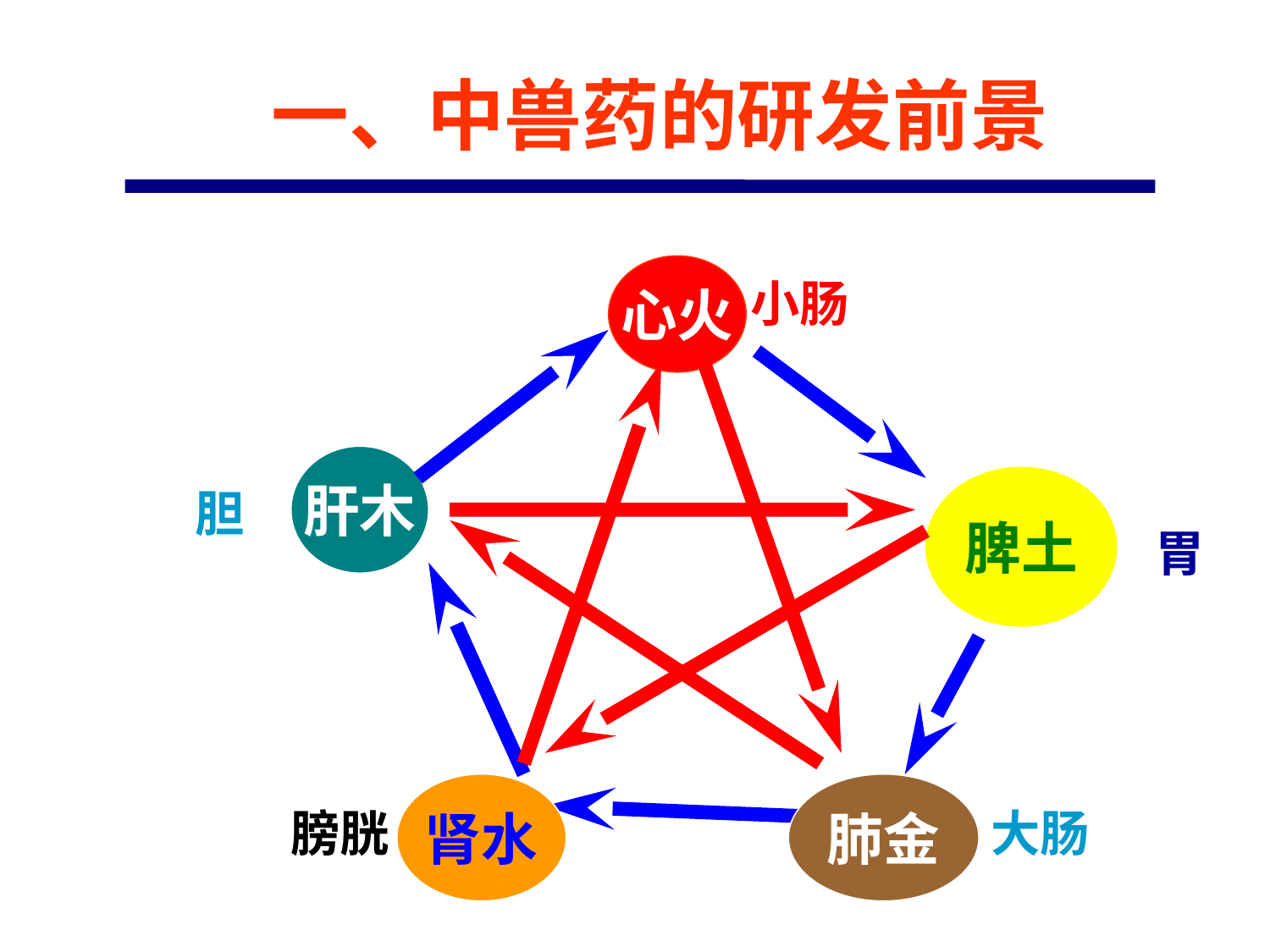

# 一、中兽药的研发前景

心火
小肠

肝木
脾土
胆

胃

肾水
肺金
膀胱
大肠